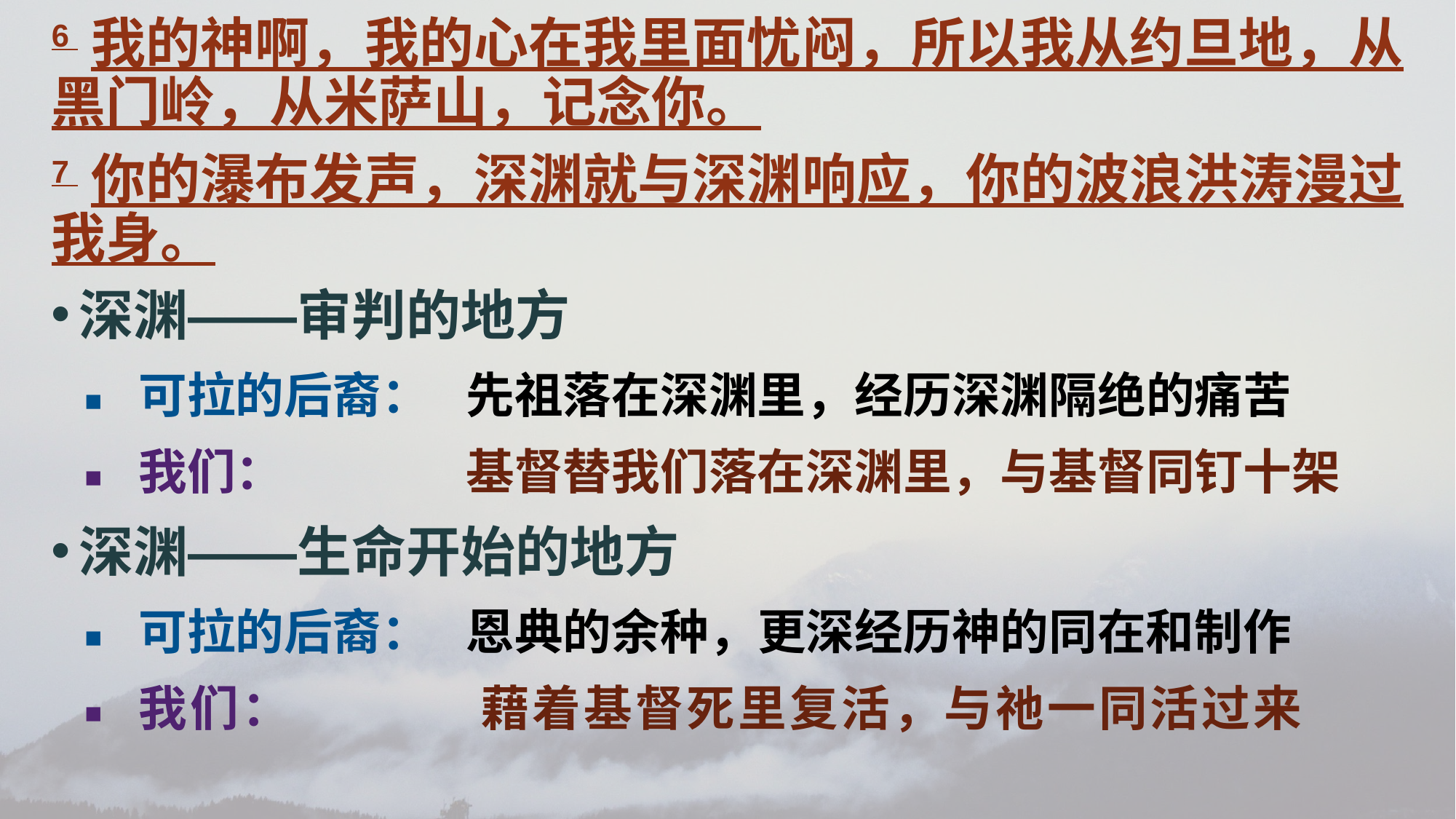

6 我的神啊，我的心在我里面忧闷，所以我从约旦地，从黑门岭，从米萨山，记念你。
7 你的瀑布发声，深渊就与深渊响应，你的波浪洪涛漫过我身。

深渊——审判的地方
可拉的后裔：	先祖落在深渊里，经历深渊隔绝的痛苦
我们：		基督替我们落在深渊里，与基督同钉十架
深渊——生命开始的地方
可拉的后裔：	恩典的余种，更深经历神的同在和制作
我们：		藉着基督死里复活，与祂一同活过来